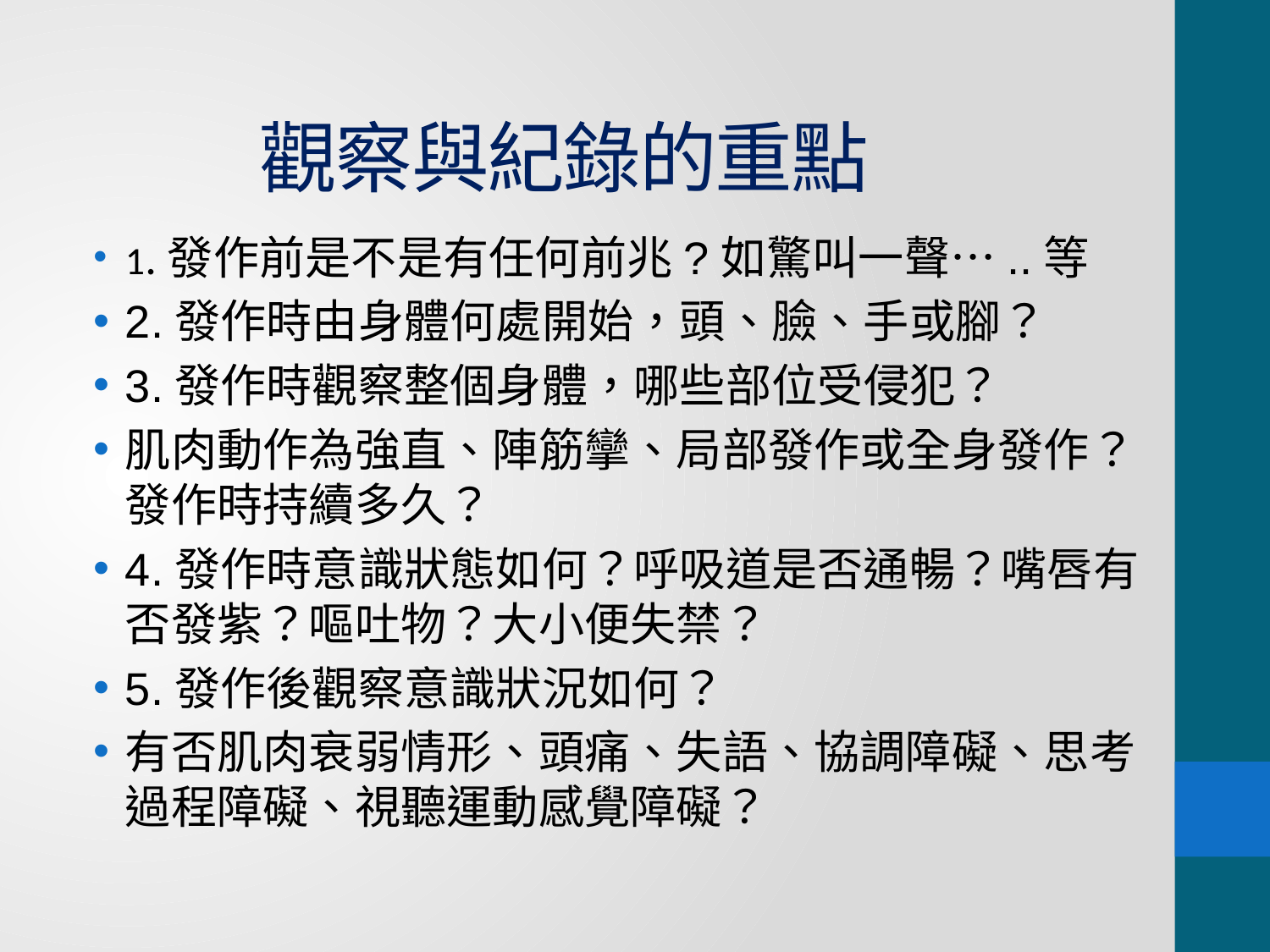

# 觀察與紀錄的重點
1.發作前是不是有任何前兆?如驚叫一聲…..等
2.發作時由身體何處開始，頭、臉、手或腳？
3.發作時觀察整個身體，哪些部位受侵犯？
肌肉動作為強直、陣筋攣、局部發作或全身發作？發作時持續多久？
4.發作時意識狀態如何？呼吸道是否通暢？嘴唇有否發紫？嘔吐物？大小便失禁？
5.發作後觀察意識狀況如何？
有否肌肉衰弱情形、頭痛、失語、協調障礙、思考過程障礙、視聽運動感覺障礙？